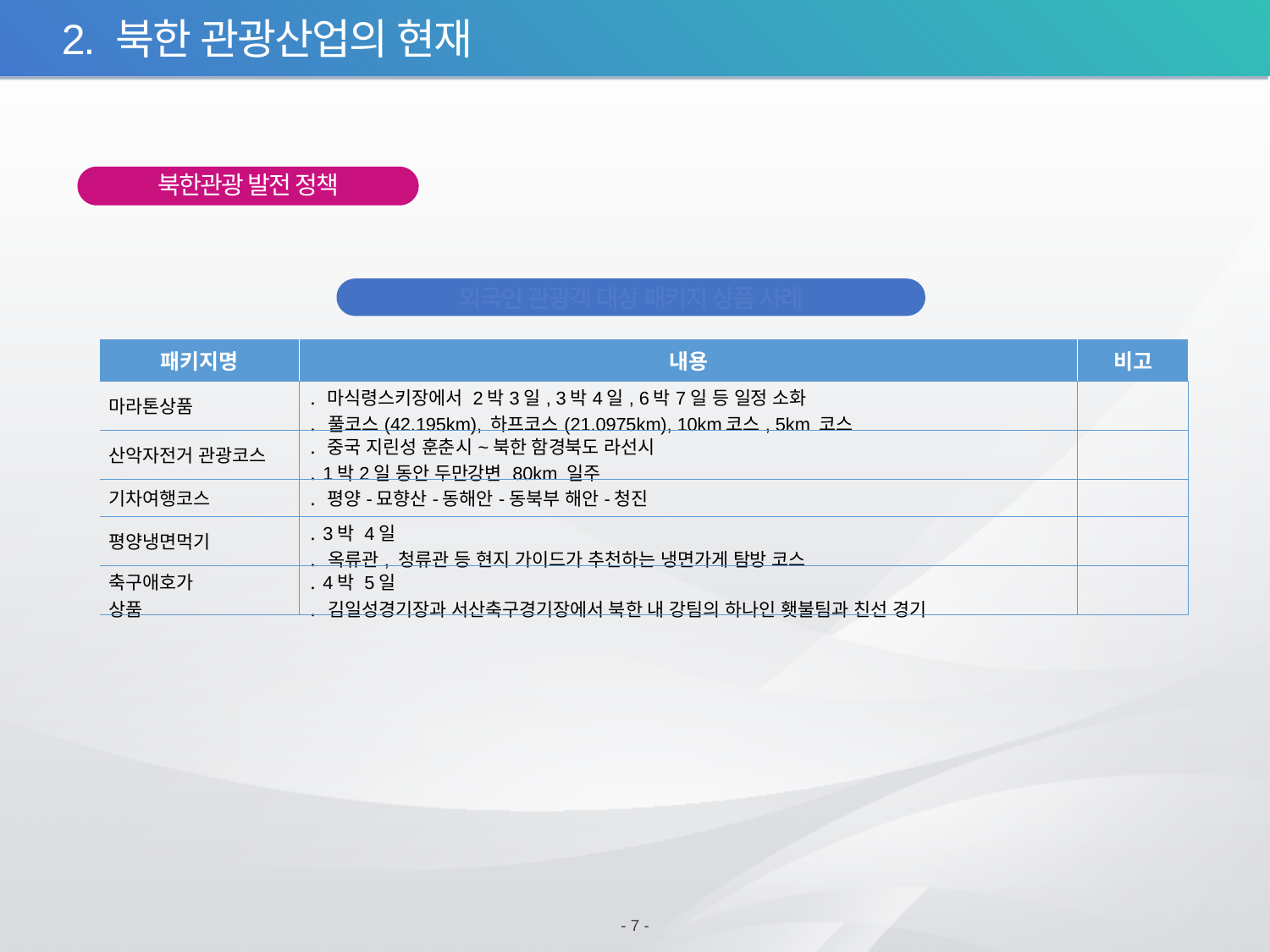

2. 북한 관광산업의 현재
북한관광 발전 정책

외국인 관광객 대상 패키지 상품 사례
| 패키지명 | 내용 | 비고 |
| --- | --- | --- |
| 마라톤상품 | ․ 마식령스키장에서 2박3일, 3박4일, 6박7일 등 일정 소화 ․ 풀코스(42.195km), 하프코스(21.0975km), 10km코스, 5km 코스 |  |
| 산악자전거 관광코스 | ․ 중국 지린성 훈춘시~북한 함경북도 라선시 ․ 1박2일 동안 두만강변 80km 일주 |  |
| 기차여행코스 | ․ 평양-묘향산-동해안-동북부 해안-청진 |  |
| 평양냉면먹기 | ․ 3박 4일 ․ 옥류관, 청류관 등 현지 가이드가 추천하는 냉면가게 탐방 코스 |  |
| 축구애호가 상품 | ․ 4박 5일 ․ 김일성경기장과 서산축구경기장에서 북한 내 강팀의 하나인 횃불팀과 친선 경기 |  |